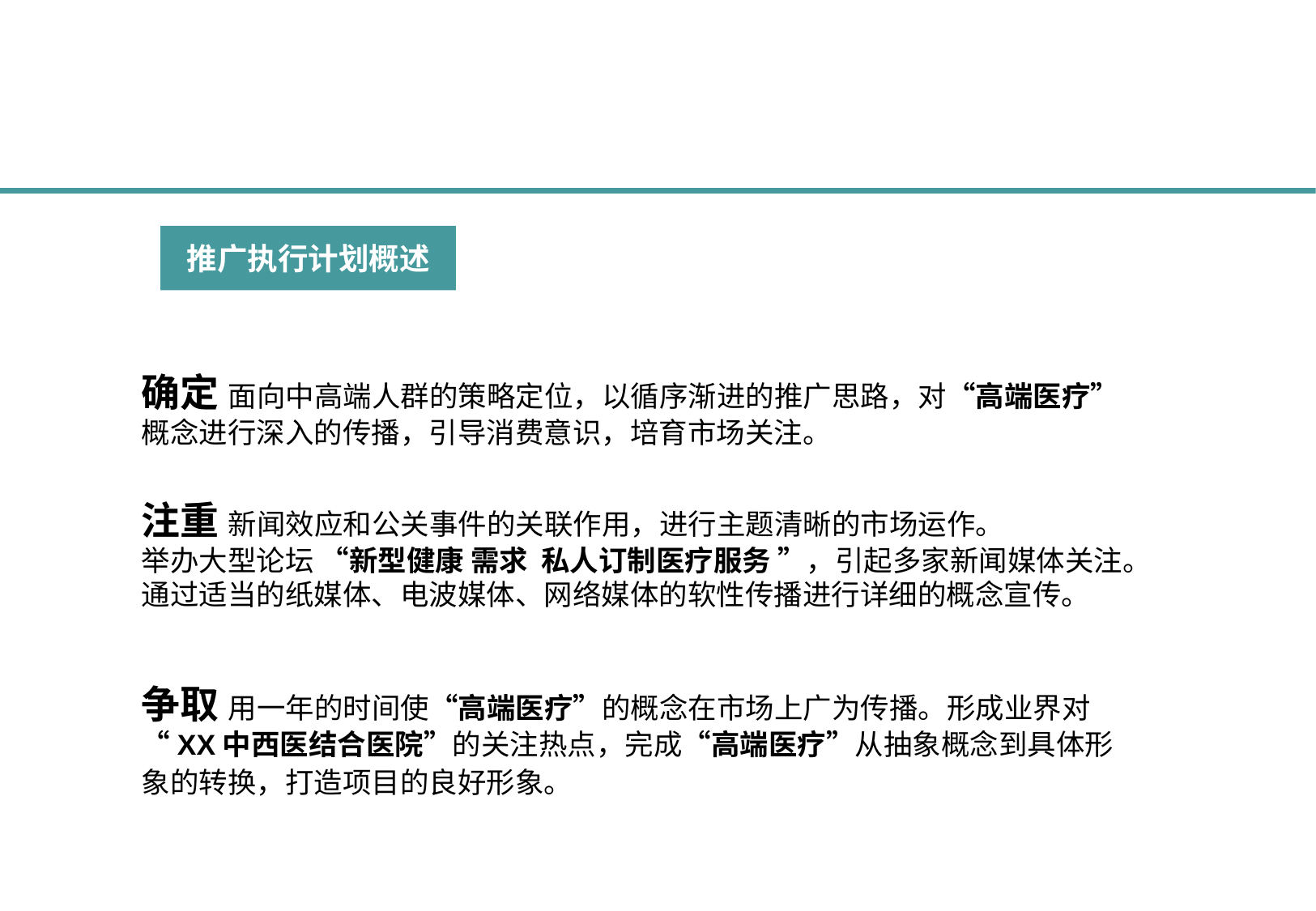

推广执行计划概述
确定 面向中高端人群的策略定位，以循序渐进的推广思路，对“高端医疗”概念进行深入的传播，引导消费意识，培育市场关注。

注重 新闻效应和公关事件的关联作用，进行主题清晰的市场运作。
举办大型论坛 “新型健康 需求  私人订制医疗服务 ”，引起多家新闻媒体关注。
通过适当的纸媒体、电波媒体、网络媒体的软性传播进行详细的概念宣传。

争取 用一年的时间使“高端医疗”的概念在市场上广为传播。形成业界对“XX中西医结合医院”的关注热点，完成“高端医疗”从抽象概念到具体形象的转换，打造项目的良好形象。